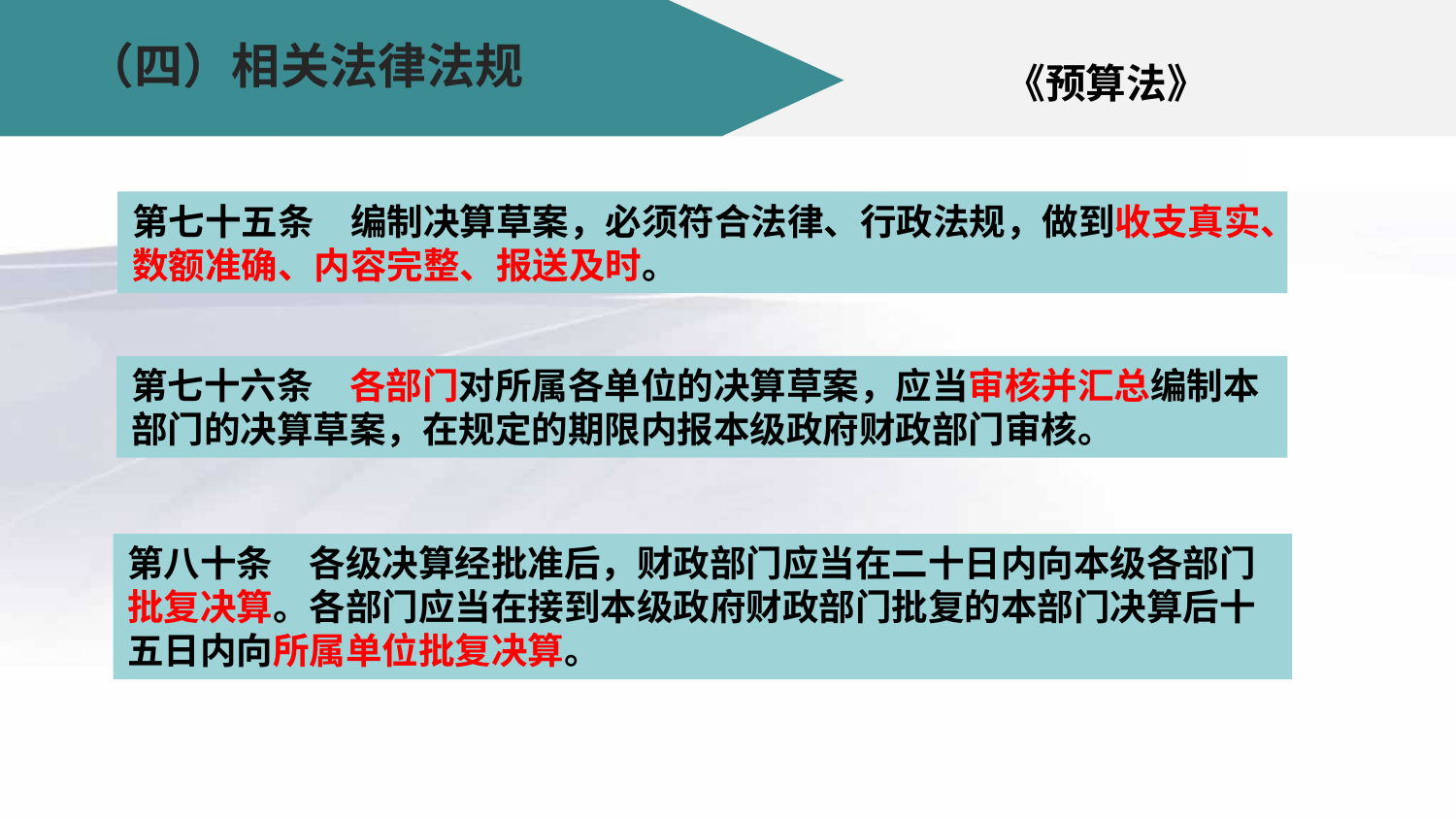

（四）相关法律法规
# 《预算法》
第七十五条　编制决算草案，必须符合法律、行政法规，做到收支真实、数额准确、内容完整、报送及时。
第七十六条　各部门对所属各单位的决算草案，应当审核并汇总编制本部门的决算草案，在规定的期限内报本级政府财政部门审核。
第八十条　各级决算经批准后，财政部门应当在二十日内向本级各部门批复决算。各部门应当在接到本级政府财政部门批复的本部门决算后十五日内向所属单位批复决算。